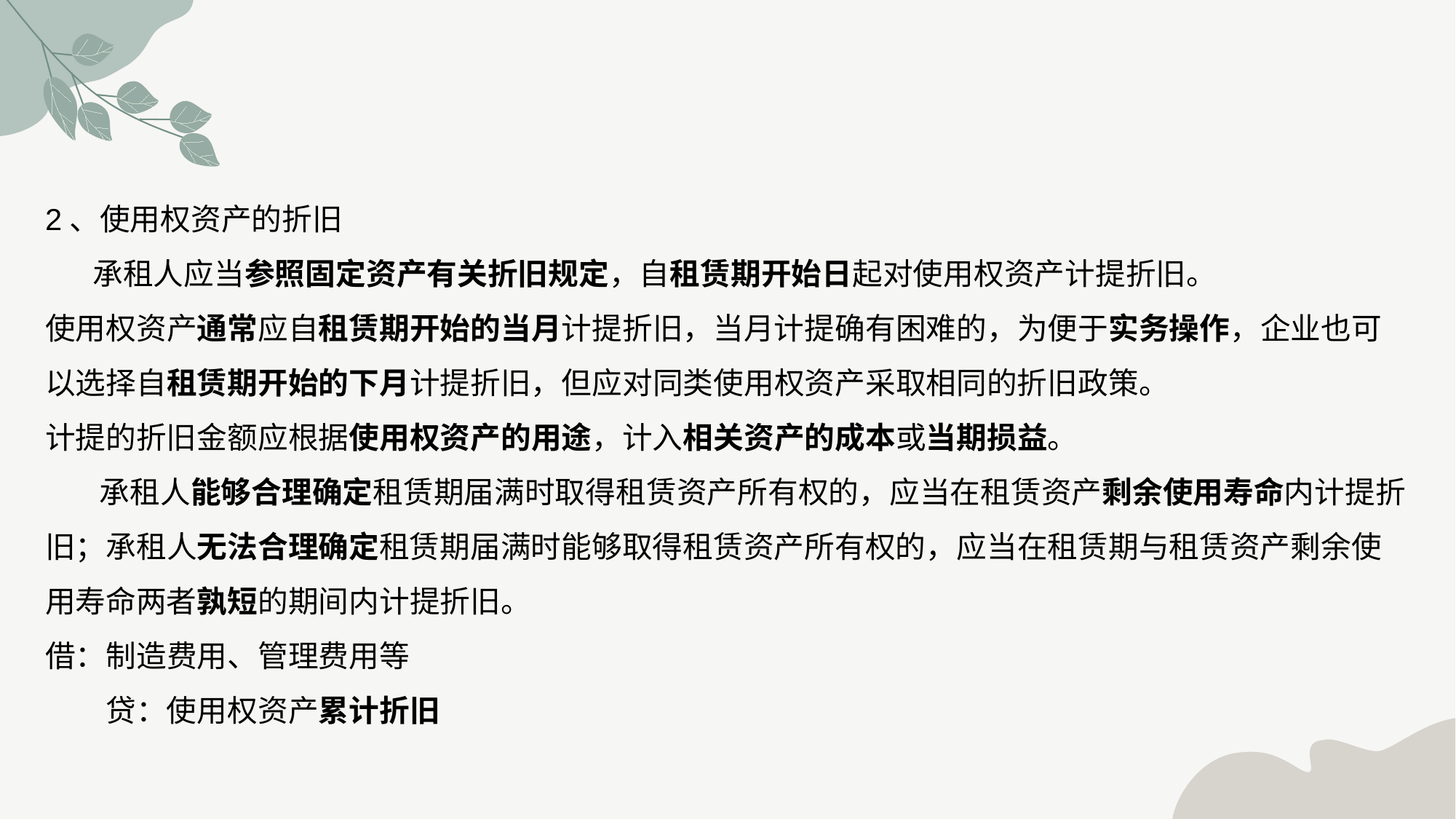

2、使用权资产的折旧
      承租人应当参照固定资产有关折旧规定，自租赁期开始日起对使用权资产计提折旧。使用权资产通常应自租赁期开始的当月计提折旧，当月计提确有困难的，为便于实务操作，企业也可以选择自租赁期开始的下月计提折旧，但应对同类使用权资产采取相同的折旧政策。计提的折旧金额应根据使用权资产的用途，计入相关资产的成本或当期损益。
       承租人能够合理确定租赁期届满时取得租赁资产所有权的，应当在租赁资产剩余使用寿命内计提折旧；承租人无法合理确定租赁期届满时能够取得租赁资产所有权的，应当在租赁期与租赁资产剩余使用寿命两者孰短的期间内计提折旧。借：制造费用、管理费用等　　贷：使用权资产累计折旧